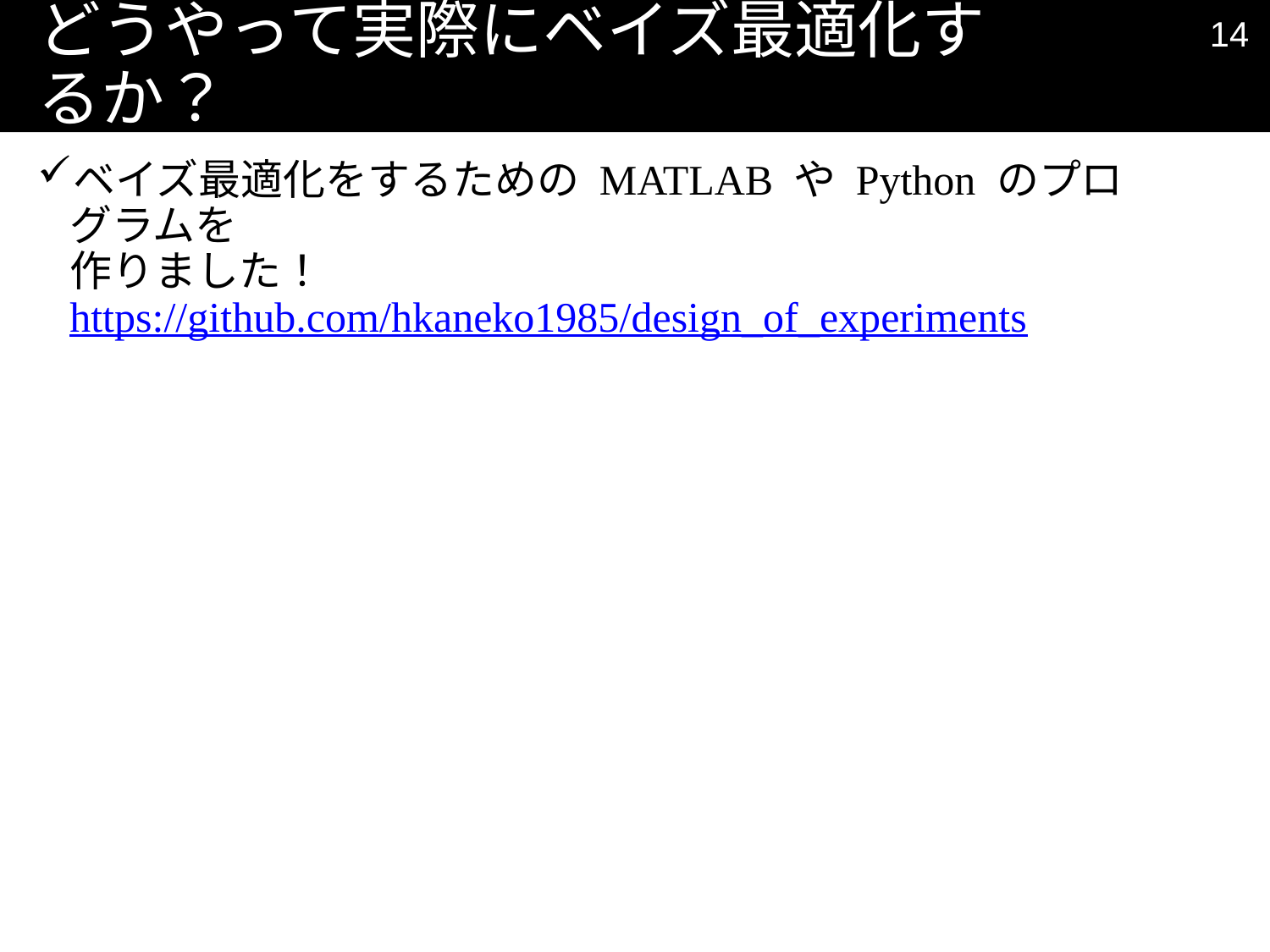

14
# どうやって実際にベイズ最適化するか？
ベイズ最適化をするための MATLAB や Python のプログラムを
作りました！
https://github.com/hkaneko1985/design_of_experiments